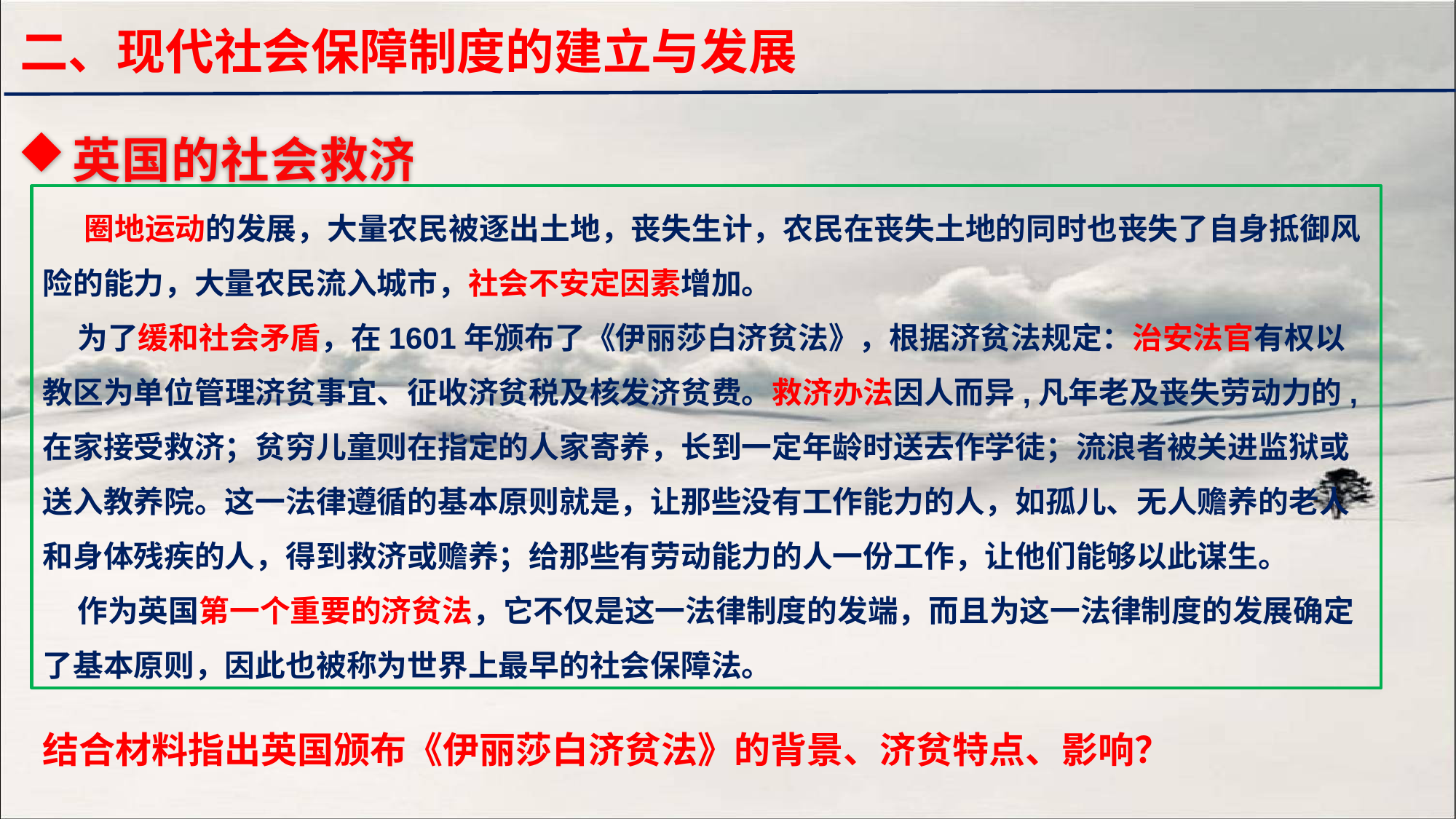

二、现代社会保障制度的建立与发展
英国的社会救济
     圈地运动的发展，大量农民被逐出土地，丧失生计，农民在丧失土地的同时也丧失了自身抵御风险的能力，大量农民流入城市，社会不安定因素增加。
    为了缓和社会矛盾，在1601年颁布了《伊丽莎白济贫法》，根据济贫法规定：治安法官有权以教区为单位管理济贫事宜、征收济贫税及核发济贫费。救济办法因人而异,凡年老及丧失劳动力的,在家接受救济；贫穷儿童则在指定的人家寄养，长到一定年龄时送去作学徒；流浪者被关进监狱或送入教养院。这一法律遵循的基本原则就是，让那些没有工作能力的人，如孤儿、无人赡养的老人和身体残疾的人，得到救济或赡养；给那些有劳动能力的人一份工作，让他们能够以此谋生。
    作为英国第一个重要的济贫法，它不仅是这一法律制度的发端，而且为这一法律制度的发展确定了基本原则，因此也被称为世界上最早的社会保障法。
结合材料指出英国颁布《伊丽莎白济贫法》的背景、济贫特点、影响？